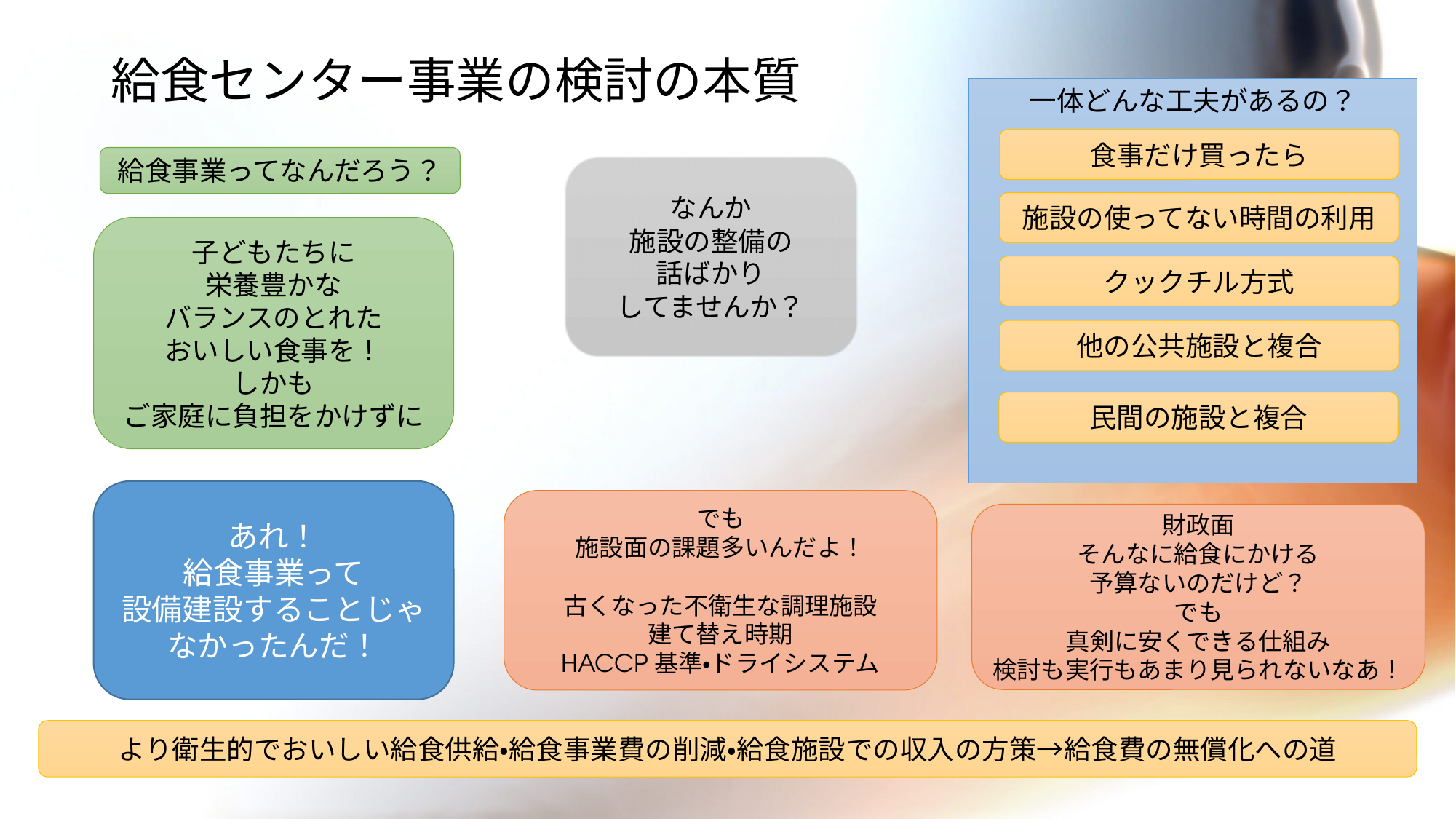

# 給食センター事業の検討の本質
一体どんな工夫があるの？

食事だけ買ったら
給食事業ってなんだろう？
なんか
施設の整備の
話ばかり
してませんか？
施設の使ってない時間の利用
子どもたちに
栄養豊かな
バランスのとれた
おいしい食事を！
しかも
ご家庭に負担をかけずに
クックチル方式
他の公共施設と複合
民間の施設と複合
あれ！
給食事業って
設備建設することじゃ
なかったんだ！
でも
施設面の課題多いんだよ！

古くなった不衛生な調理施設
建て替え時期
HACCP基準・ドライシステム
財政面
そんなに給食にかける
予算ないのだけど？
でも
真剣に安くできる仕組み
検討も実行もあまり見られないなあ！
より衛生的でおいしい給食供給・給食事業費の削減・給食施設での収入の方策→給食費の無償化への道